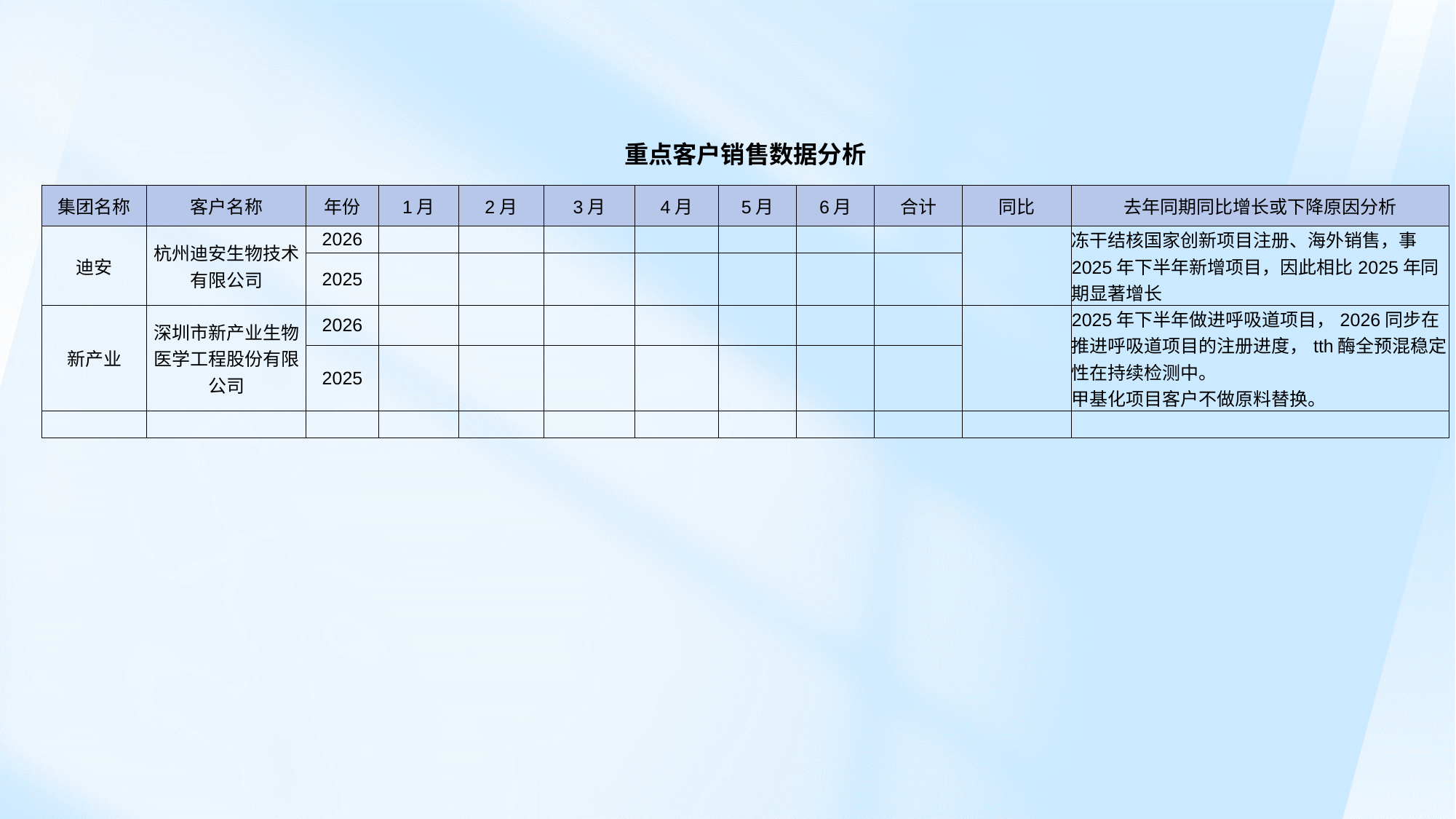

| 重点客户销售数据分析 |  |  |  |  |  |  |  |  |  |  |  |
| --- | --- | --- | --- | --- | --- | --- | --- | --- | --- | --- | --- |
| 集团名称 | 客户名称 | 年份 | 1月 | 2月 | 3月 | 4月 | 5月 | 6月 | 合计 | 同比 | 去年同期同比增长或下降原因分析 |
| 迪安 | 杭州迪安生物技术有限公司 | 2026 |  |  |  |  |  |  |  |  | 冻干结核国家创新项目注册、海外销售，事2025年下半年新增项目，因此相比2025年同期显著增长 |
|  |  | 2025 |  |  |  |  |  |  |  |  |  |
| 新产业 | 深圳市新产业生物医学工程股份有限公司 | 2026 |  |  |  |  |  |  |  |  | 2025年下半年做进呼吸道项目，2026同步在推进呼吸道项目的注册进度，tth酶全预混稳定性在持续检测中。 甲基化项目客户不做原料替换。 |
|  |  | 2025 |  |  |  |  |  |  |  |  |  |
|  |  |  |  |  |  |  |  |  |  |  |  |